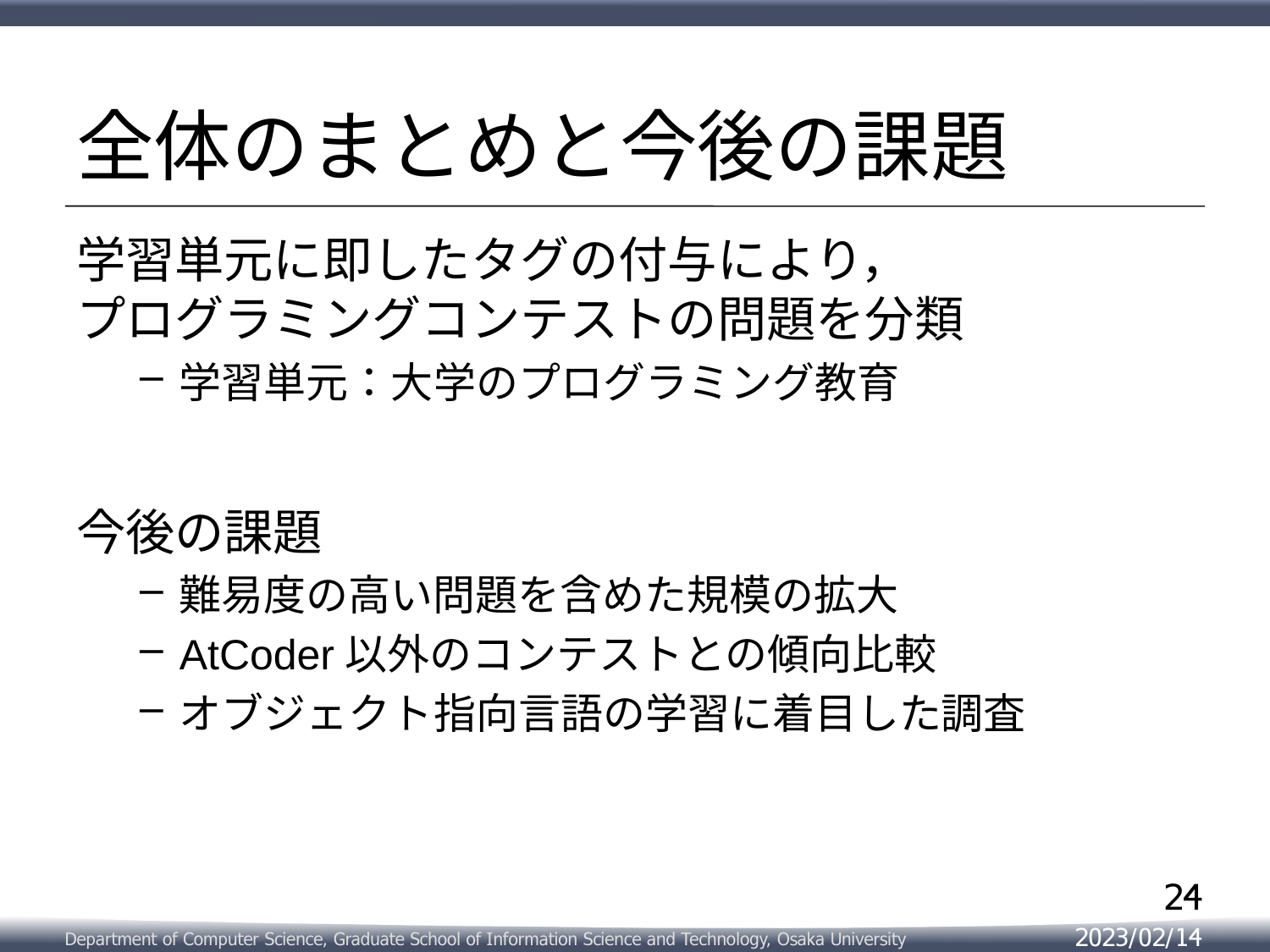

# 全体のまとめと今後の課題
学習単元に即したタグの付与により，
プログラミングコンテストの問題を分類
学習単元：大学のプログラミング教育

今後の課題
難易度の高い問題を含めた規模の拡大
AtCoder以外のコンテストとの傾向比較
オブジェクト指向言語の学習に着目した調査

24
2023/02/14